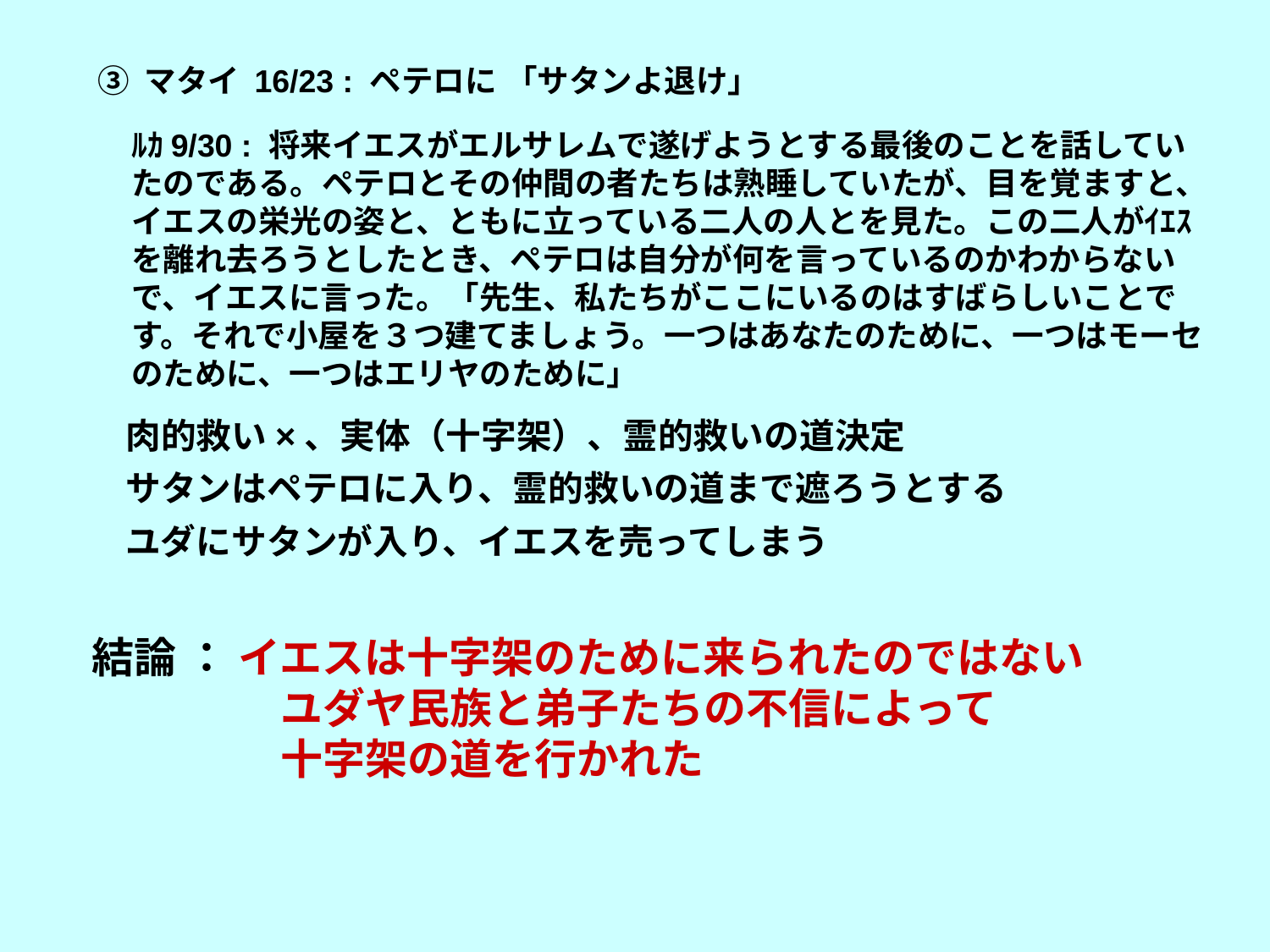

③ マタイ 16/23 : ペテロに 「サタンよ退け」
ﾙｶ9/30 : 将来イエスがエルサレムで遂げようとする最後のことを話していたのである。ペテロとその仲間の者たちは熟睡していたが、目を覚ますと、イエスの栄光の姿と、ともに立っている二人の人とを見た。この二人がｲｴｽを離れ去ろうとしたとき、ペテロは自分が何を言っているのかわからないで、イエスに言った。「先生、私たちがここにいるのはすばらしいことです。それで小屋を３つ建てましょう。一つはあなたのために、一つはモーセのために、一つはエリヤのために」
肉的救い×、実体（十字架）、霊的救いの道決定
サタンはペテロに入り、霊的救いの道まで遮ろうとする
ユダにサタンが入り、イエスを売ってしまう
結論 ： イエスは十字架のために来られたのではない
　　　　  ユダヤ民族と弟子たちの不信によって
　　　　  十字架の道を行かれた